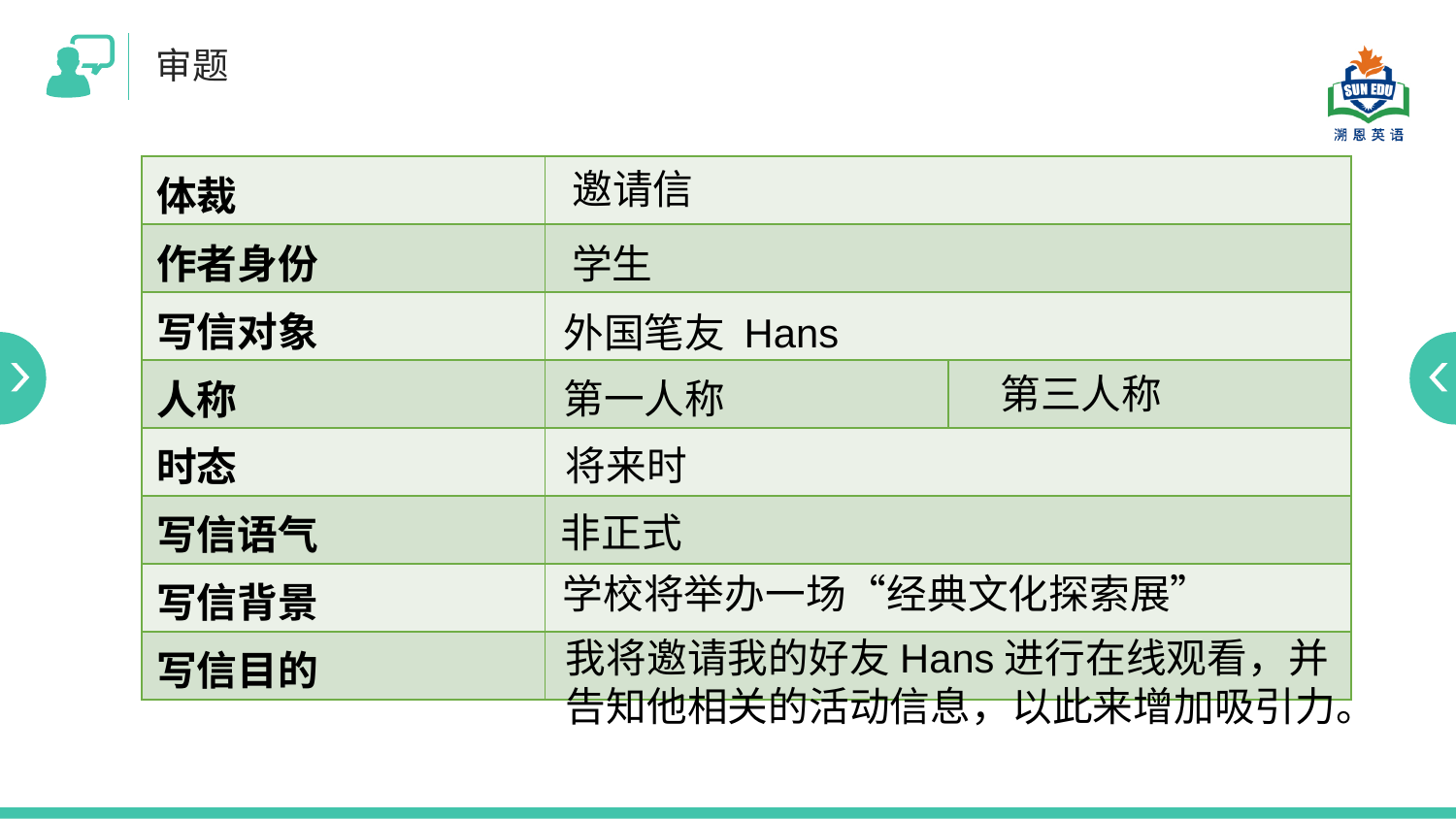

审题
| 体裁 |  |  |
| --- | --- | --- |
| 作者身份 |  |  |
| 写信对象 |  |  |
| 人称 |  |  |
| 时态 |  |  |
| 写信语气 |  |  |
| 写信背景 |  |  |
| 写信目的 |  |  |
邀请信
学生
外国笔友 Hans

第三人称

第一人称
将来时
非正式
学校将举办一场“经典文化探索展”
我将邀请我的好友Hans进行在线观看，并告知他相关的活动信息，以此来增加吸引力。